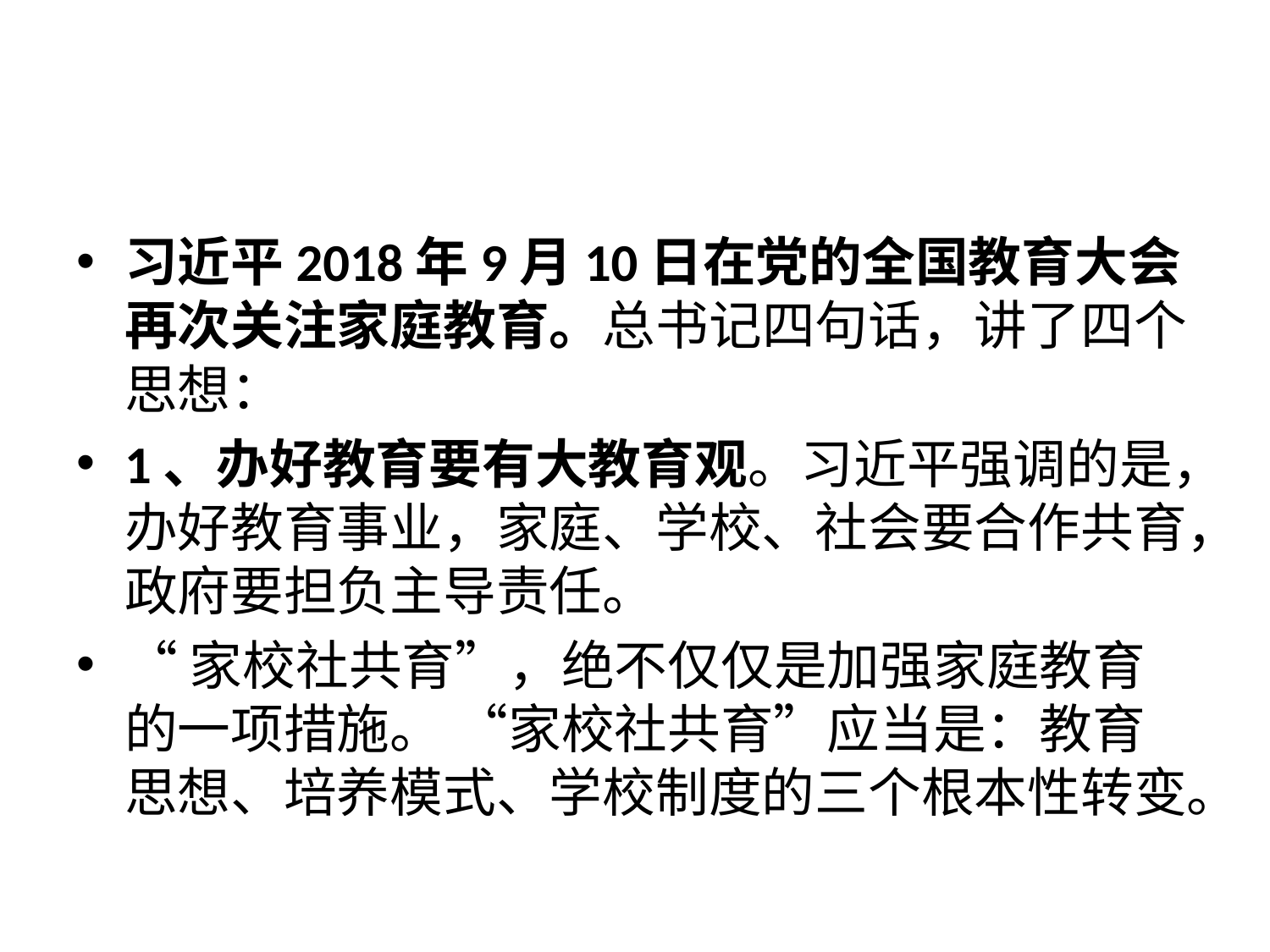

#
习近平2018年9月10日在党的全国教育大会再次关注家庭教育。总书记四句话，讲了四个思想：
1、办好教育要有大教育观。习近平强调的是，办好教育事业，家庭、学校、社会要合作共育，政府要担负主导责任。
“家校社共育”，绝不仅仅是加强家庭教育的一项措施。 “家校社共育”应当是：教育思想、培养模式、学校制度的三个根本性转变。